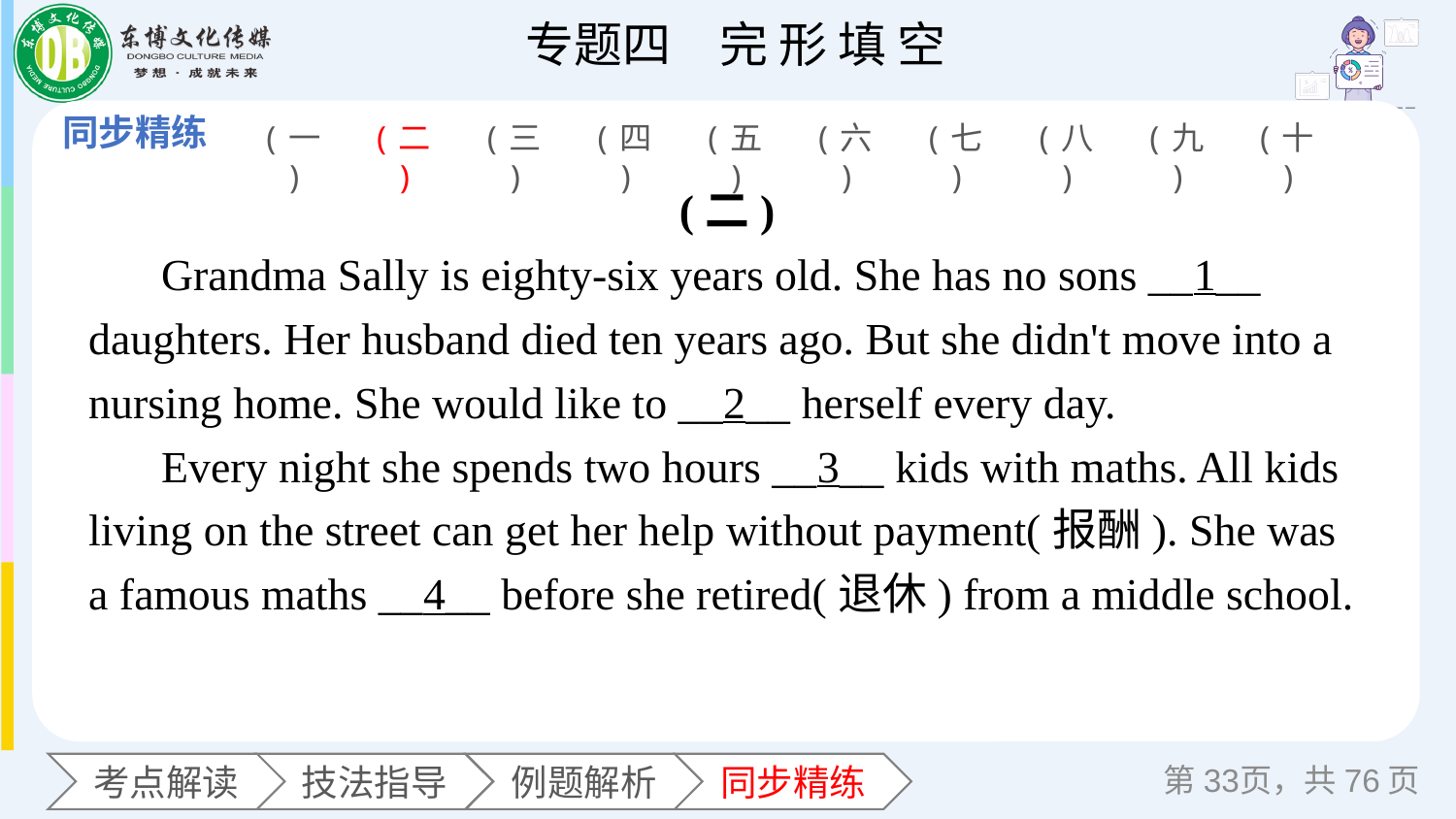

(一)
(二)
(三)
(四)
(五)
(六)
(七)
(八)
(九)
(十)
(二)
Grandma Sally is eighty-six years old. She has no sons __1__ daughters. Her husband died ten years ago. But she didn't move into a nursing home. She would like to __2__ herself every day.
Every night she spends two hours __3__ kids with maths. All kids living on the street can get her help without payment(报酬). She was a famous maths __4__ before she retired(退休) from a middle school.
第33页，共76页